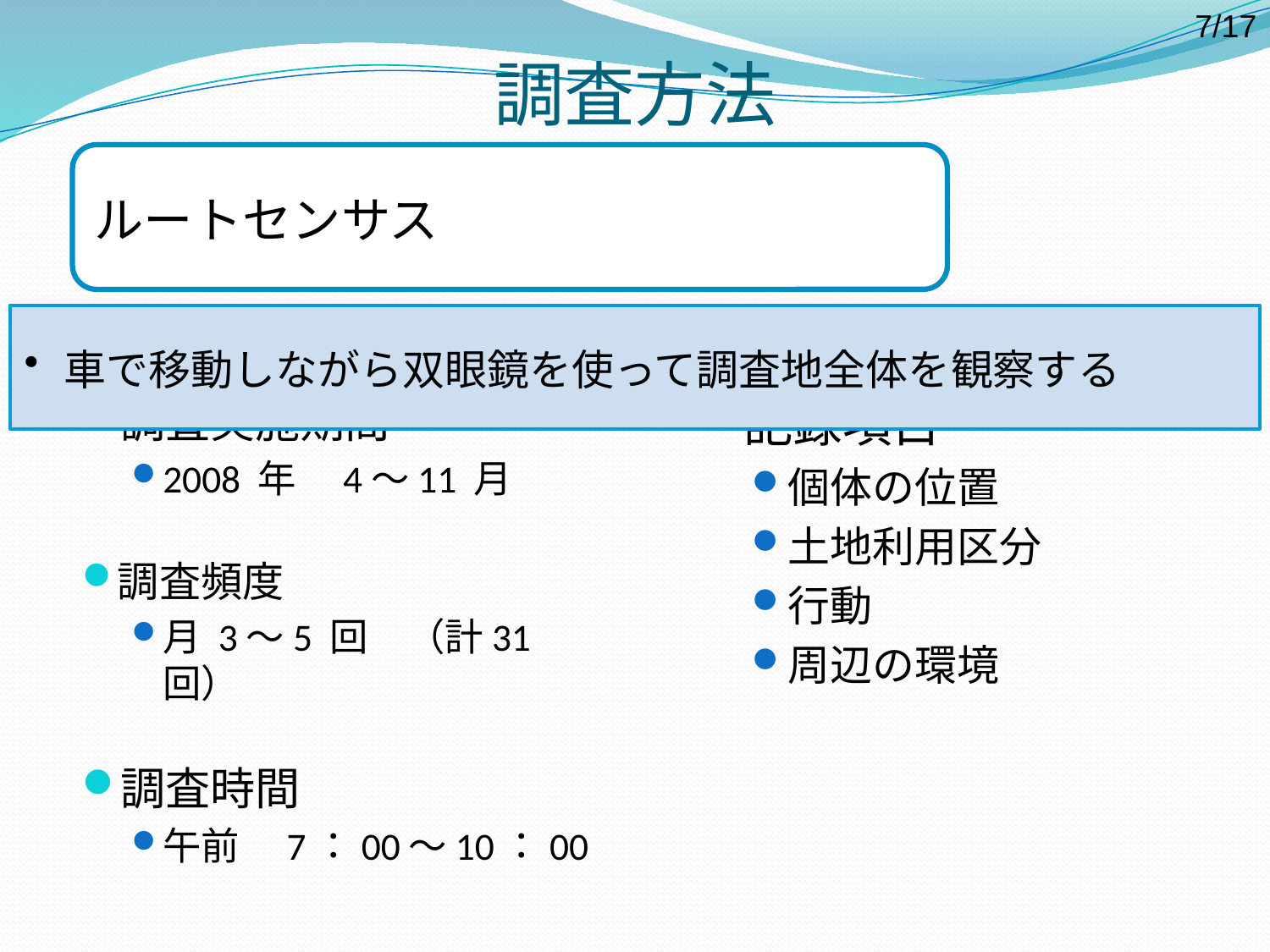

7/17
# 調査方法
ルートセンサス
車で移動しながら双眼鏡を使って調査地全体を観察する
調査実施期間
2008 年　4～11 月
調査頻度
月 3～5 回　（計31回）
調査時間
午前　7：00～10：00

記録項目
個体の位置
土地利用区分
行動
周辺の環境